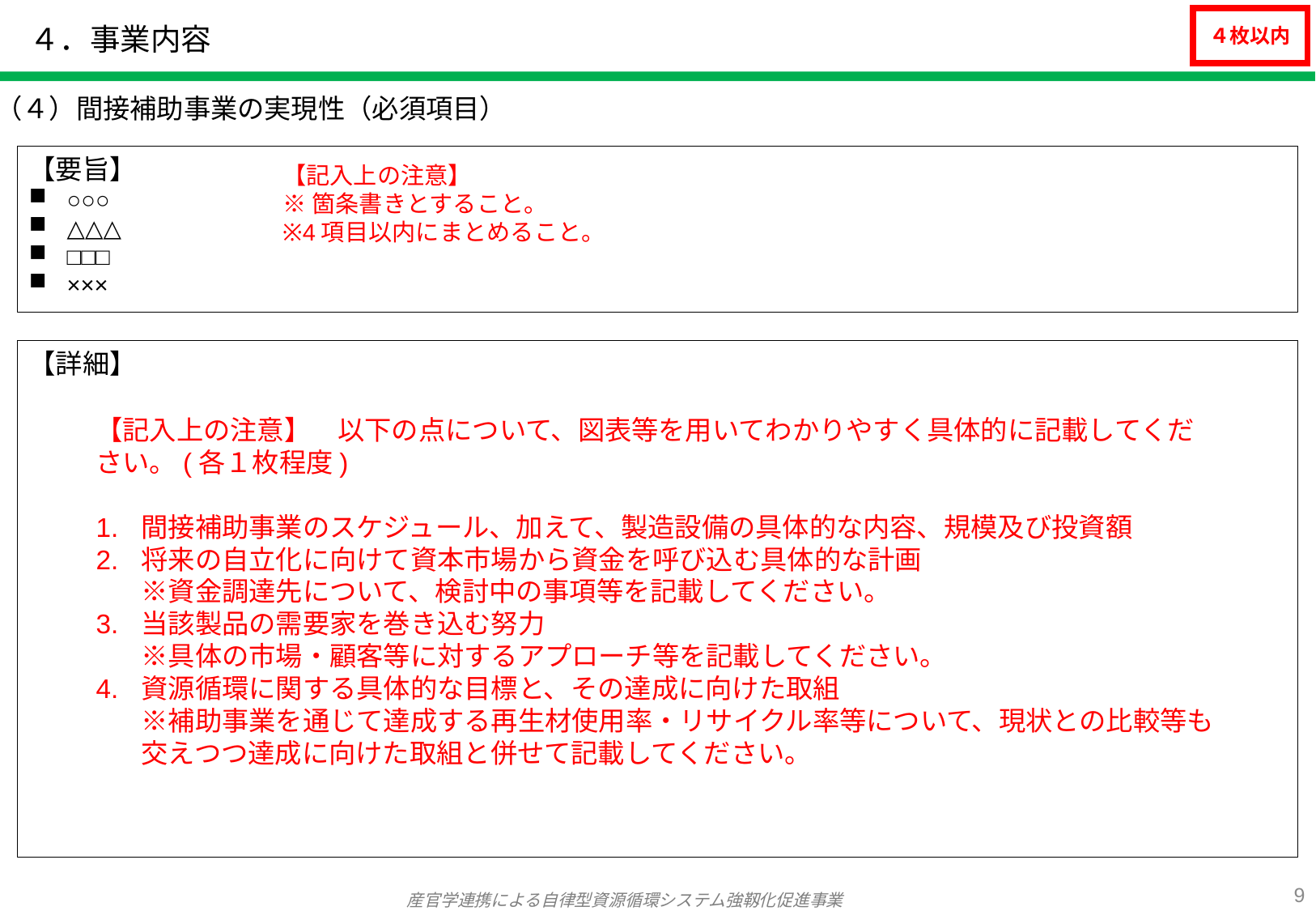

# ４．事業内容
４枚以内
（４）間接補助事業の実現性（必須項目）
【要旨】
○○○
△△△
□□□
×××
【記入上の注意】
※箇条書きとすること。
※4項目以内にまとめること。
【詳細】
【記入上の注意】　以下の点について、図表等を用いてわかりやすく具体的に記載してください。(各１枚程度)

間接補助事業のスケジュール、加えて、製造設備の具体的な内容、規模及び投資額
将来の自立化に向けて資本市場から資金を呼び込む具体的な計画
※資金調達先について、検討中の事項等を記載してください。
当該製品の需要家を巻き込む努力
※具体の市場・顧客等に対するアプローチ等を記載してください。
資源循環に関する具体的な目標と、その達成に向けた取組
※補助事業を通じて達成する再生材使用率・リサイクル率等について、現状との比較等も交えつつ達成に向けた取組と併せて記載してください。

9